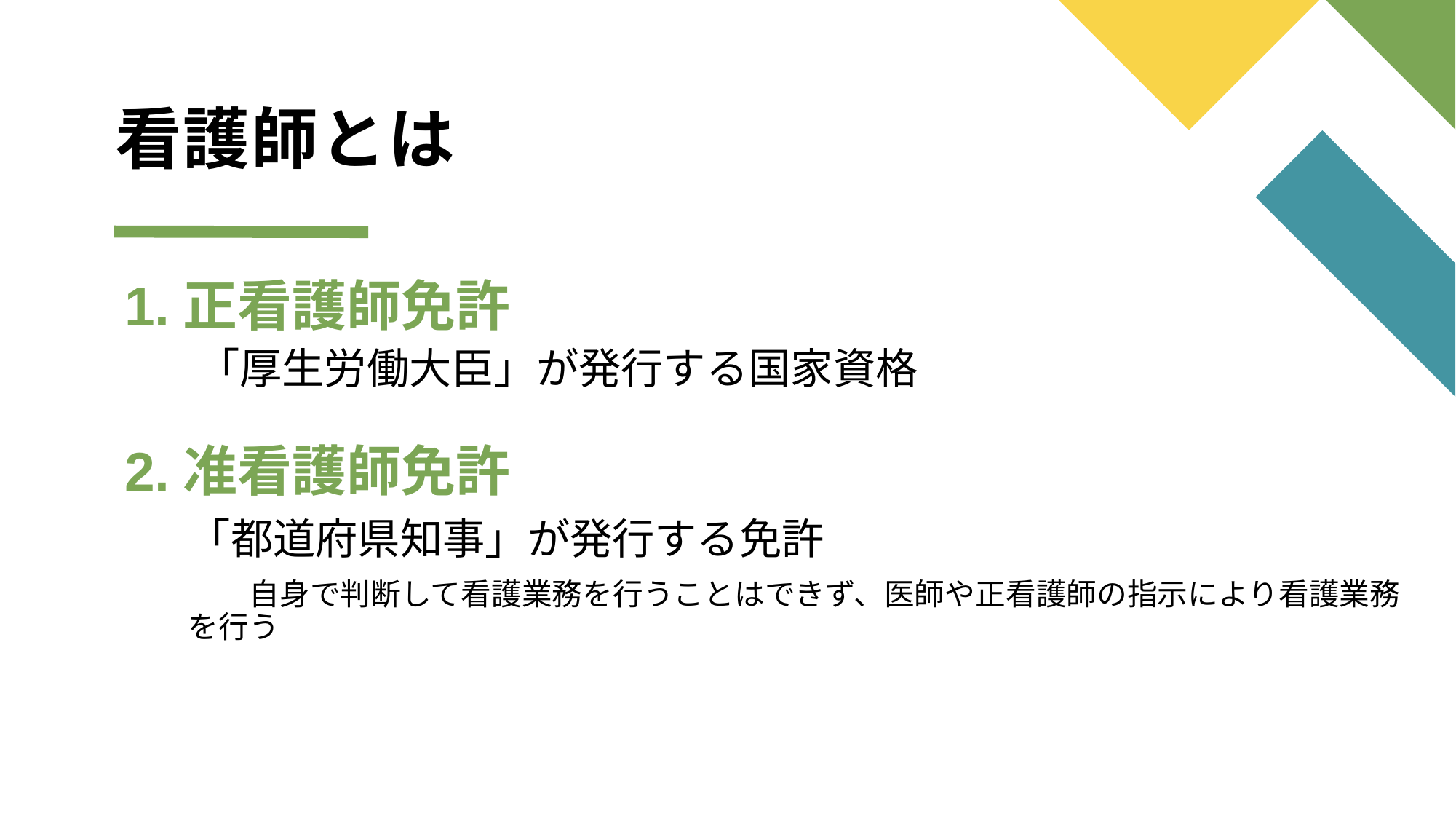

# 看護師とは
1.正看護師免許
「厚生労働大臣」が発行する国家資格
2.准看護師免許
「都道府県知事」が発行する免許
　　自身で判断して看護業務を行うことはできず、医師や正看護師の指示により看護業務を行う